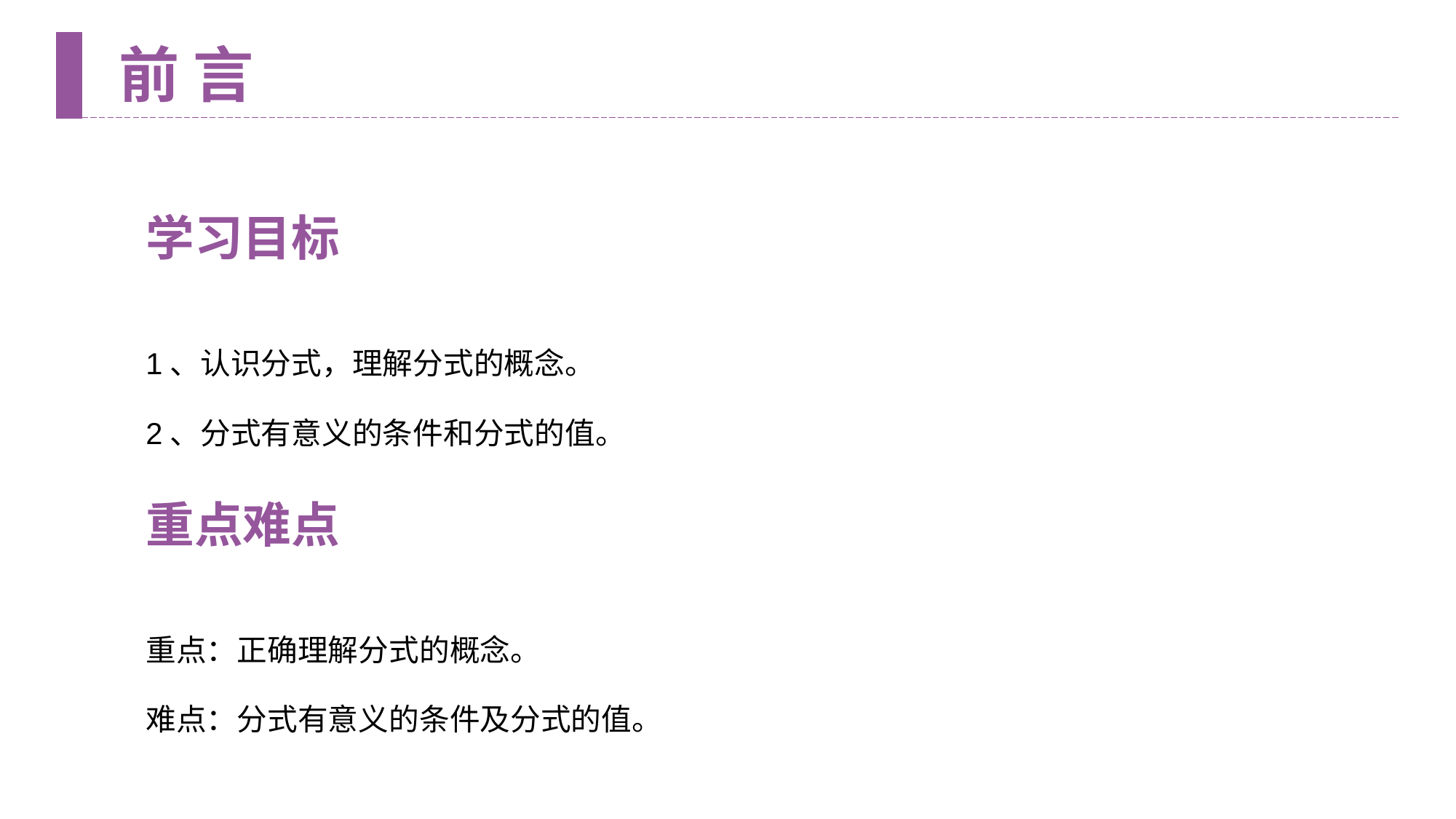

前 言
学习目标
1、认识分式，理解分式的概念。
2、分式有意义的条件和分式的值。
重点难点
重点：正确理解分式的概念。
难点：分式有意义的条件及分式的值。